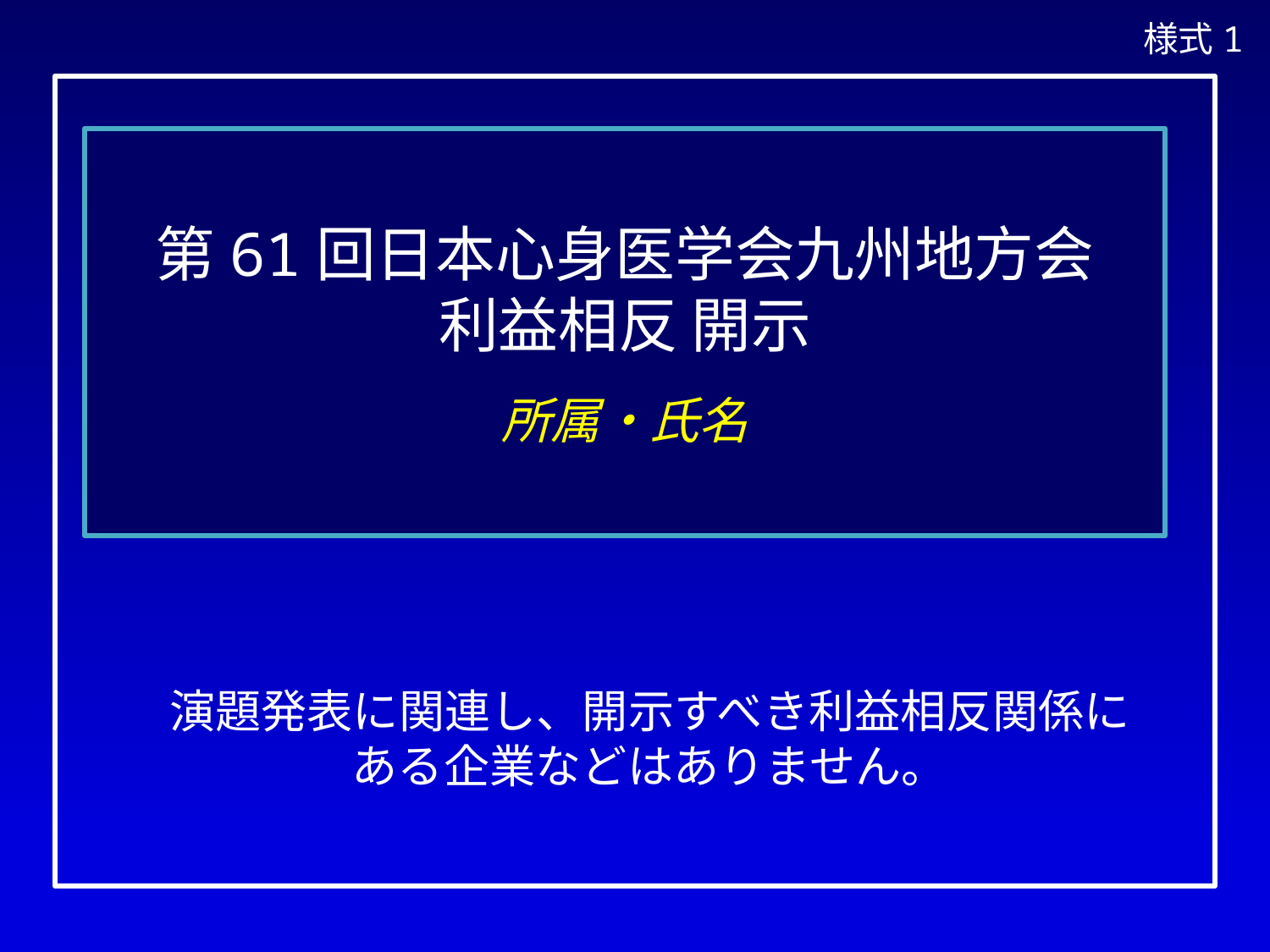

様式1

第61回日本心身医学会九州地方会
利益相反 開示
所属・氏名
演題発表に関連し、開示すべき利益相反関係に
ある企業などはありません。